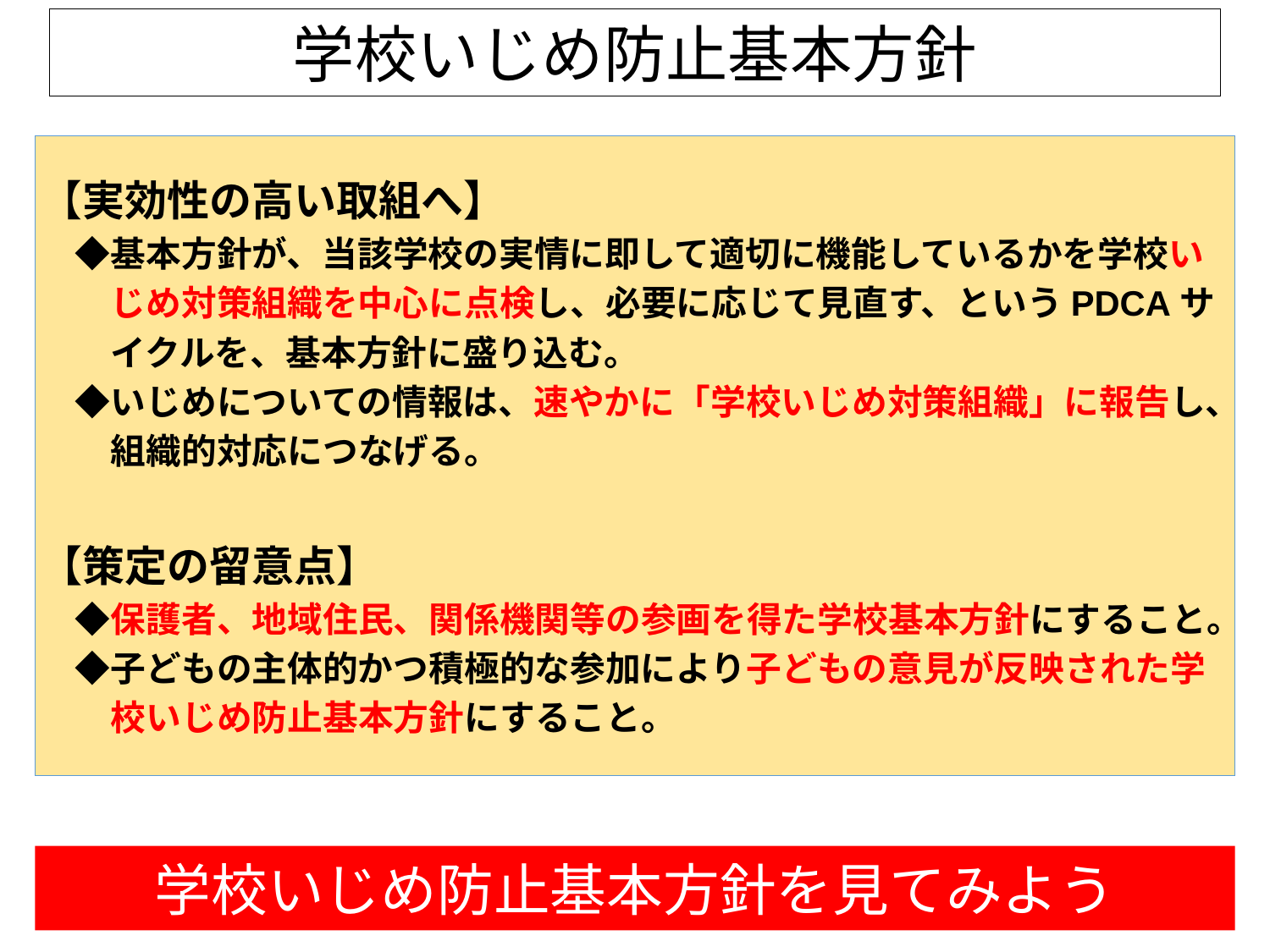

# 学校いじめ防止基本方針
【実効性の高い取組へ】
　◆基本方針が、当該学校の実情に即して適切に機能しているかを学校い
　　じめ対策組織を中心に点検し、必要に応じて見直す、というPDCAサ
　　イクルを、基本方針に盛り込む。
　◆いじめについての情報は、速やかに「学校いじめ対策組織」に報告し、
　　組織的対応につなげる。

【策定の留意点】
　◆保護者、地域住民、関係機関等の参画を得た学校基本方針にすること。
　◆子どもの主体的かつ積極的な参加により子どもの意見が反映された学
　　校いじめ防止基本方針にすること。
学校いじめ防止基本方針を見てみよう